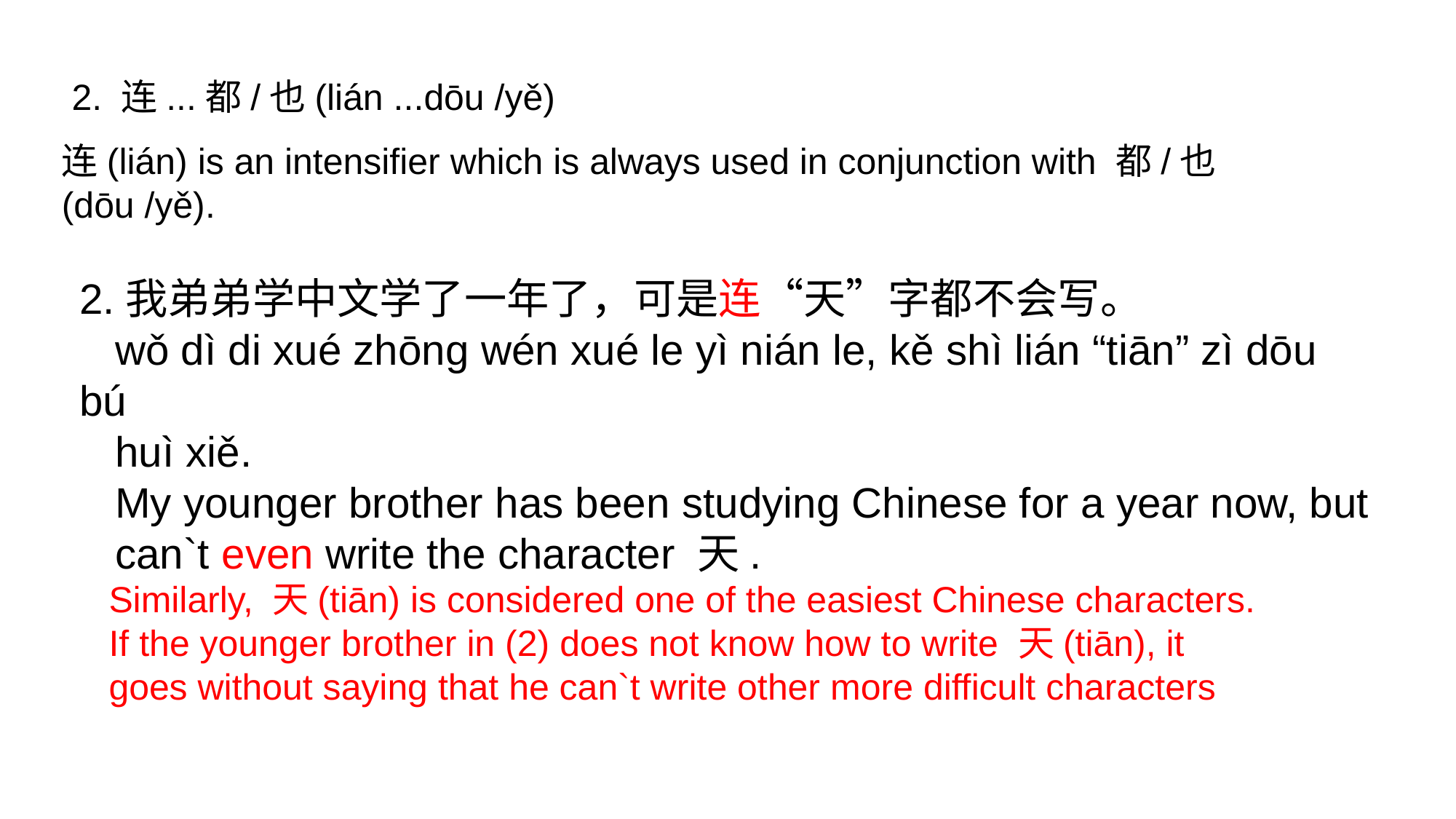

2. 连...都/也(lián ...dōu /yě)
连(lián) is an intensifier which is always used in conjunction with 都/也(dōu /yě).
2.我弟弟学中文学了一年了，可是连“天”字都不会写。
   wǒ dì di xué zhōng wén xué le yì nián le, kě shì lián “tiān” zì dōu bú
   huì xiě.
   My younger brother has been studying Chinese for a year now, but
   can`t even write the character 天.
Similarly, 天(tiān) is considered one of the easiest Chinese characters. If the younger brother in (2) does not know how to write 天(tiān), it goes without saying that he can`t write other more difficult characters